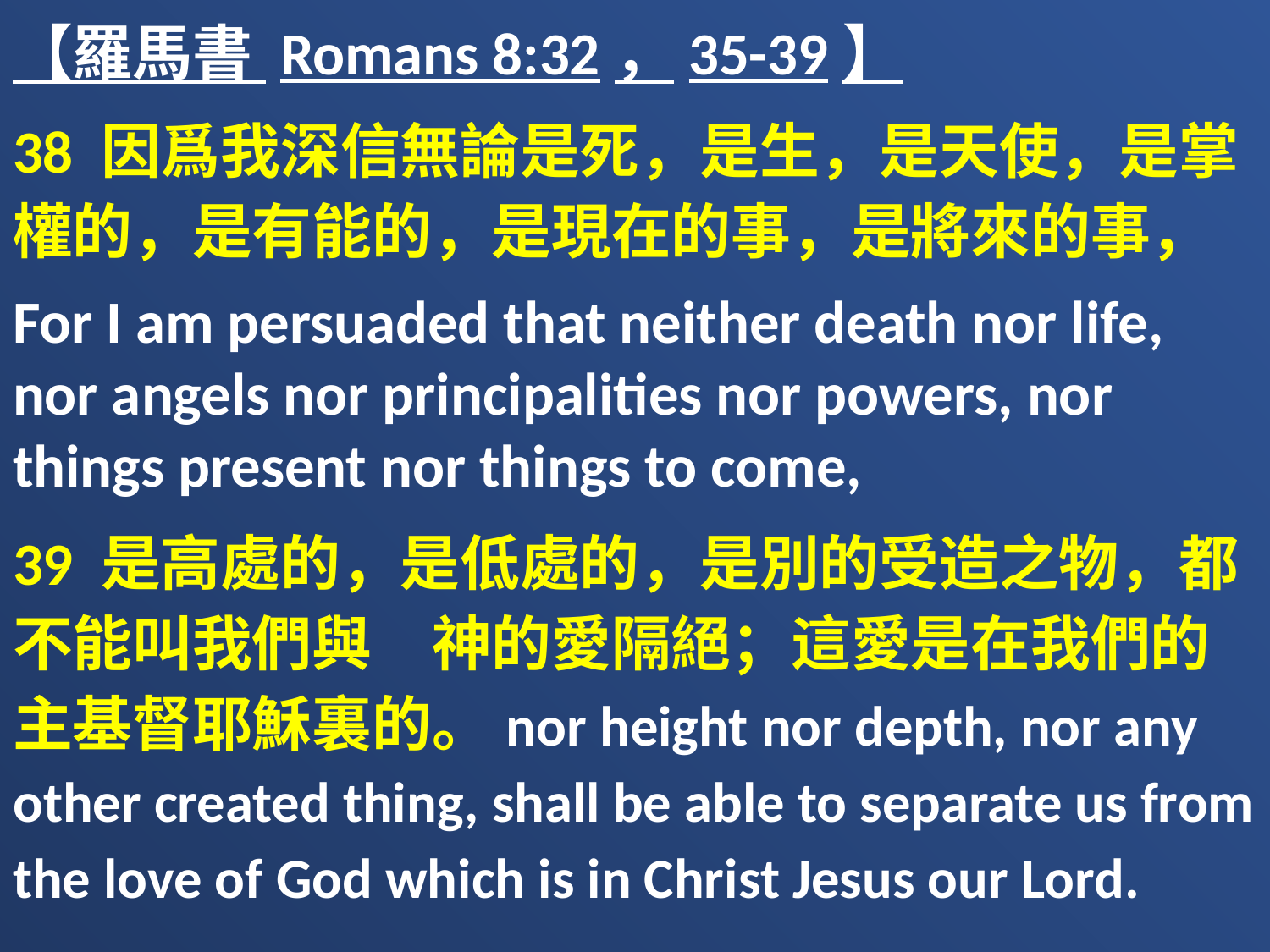

【羅馬書 Romans 8:32，35-39】
38 因爲我深信無論是死，是生，是天使，是掌權的，是有能的，是現在的事，是將來的事，
For I am persuaded that neither death nor life, nor angels nor principalities nor powers, nor things present nor things to come,
39 是高處的，是低處的，是別的受造之物，都不能叫我們與　神的愛隔絕；這愛是在我們的主基督耶穌裏的。nor height nor depth, nor any other created thing, shall be able to separate us from the love of God which is in Christ Jesus our Lord.